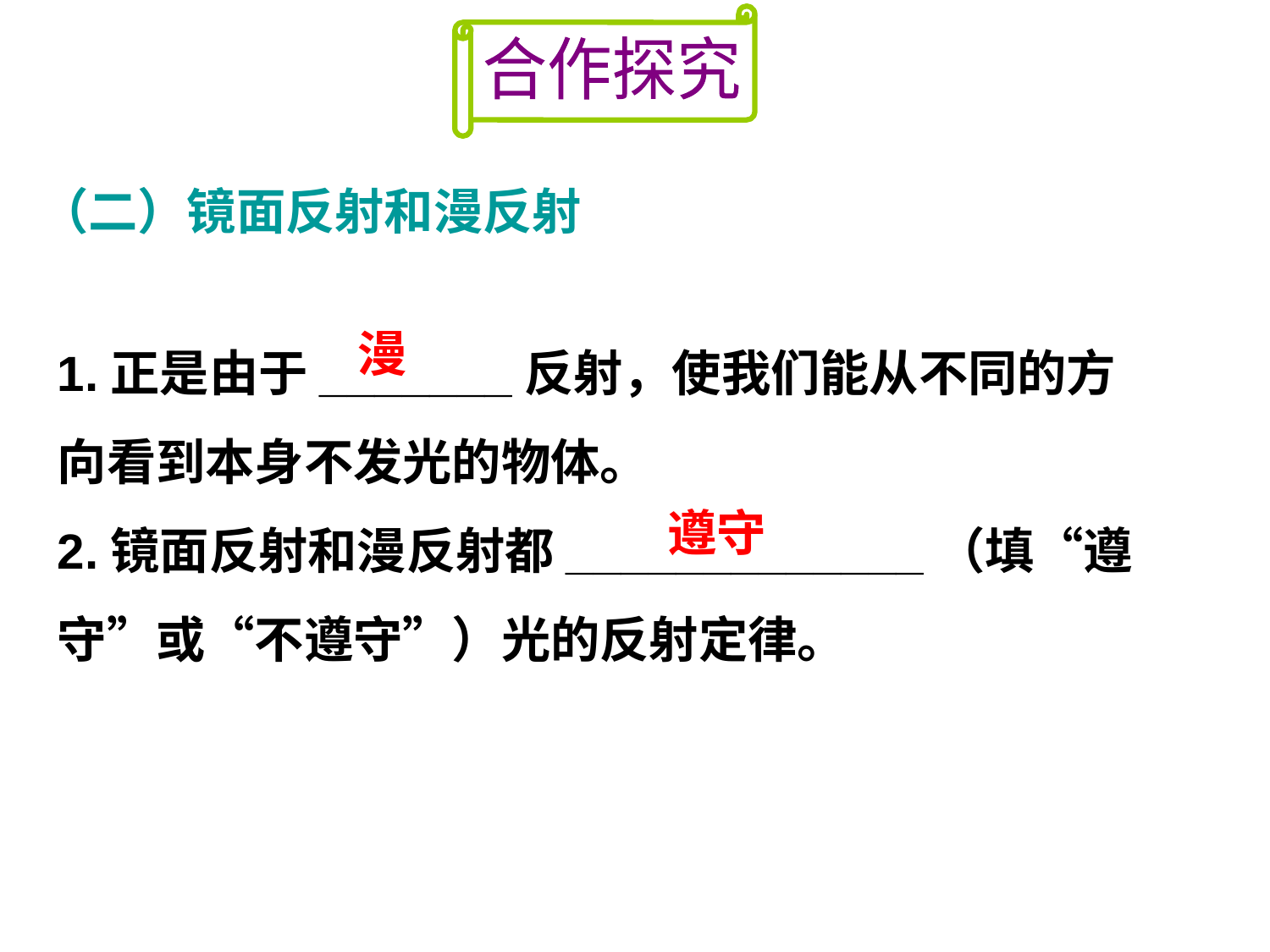

合作探究
（二）镜面反射和漫反射
1.正是由于_______反射，使我们能从不同的方向看到本身不发光的物体。
2.镜面反射和漫反射都_____________（填“遵守”或“不遵守”）光的反射定律。
漫
遵守